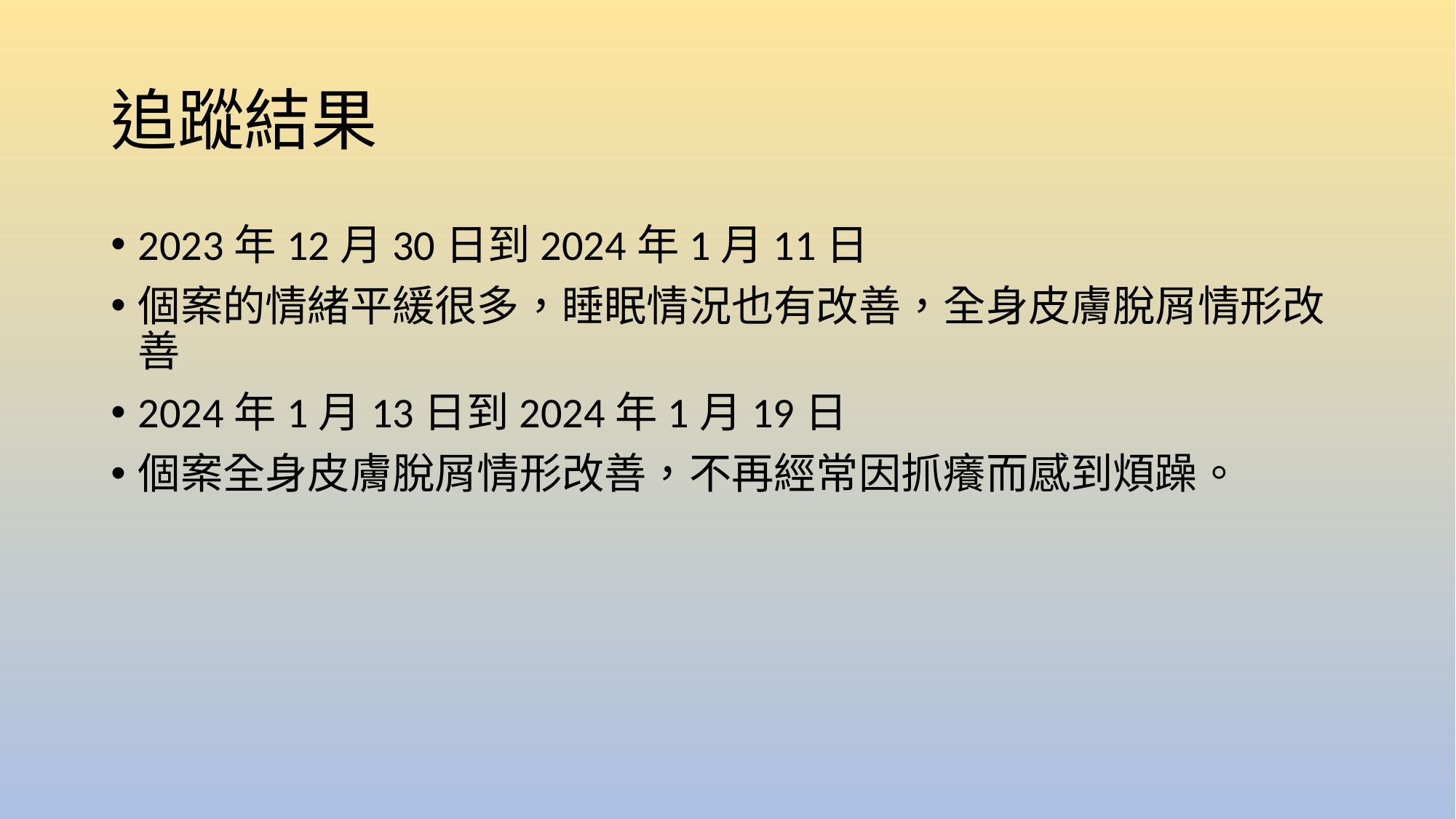

# 追蹤結果
2023年12月30日到2024年1月11日
個案的情緒平緩很多，睡眠情況也有改善，全身皮膚脫屑情形改善
2024年1月13日到2024年1月19日
個案全身皮膚脫屑情形改善，不再經常因抓癢而感到煩躁。